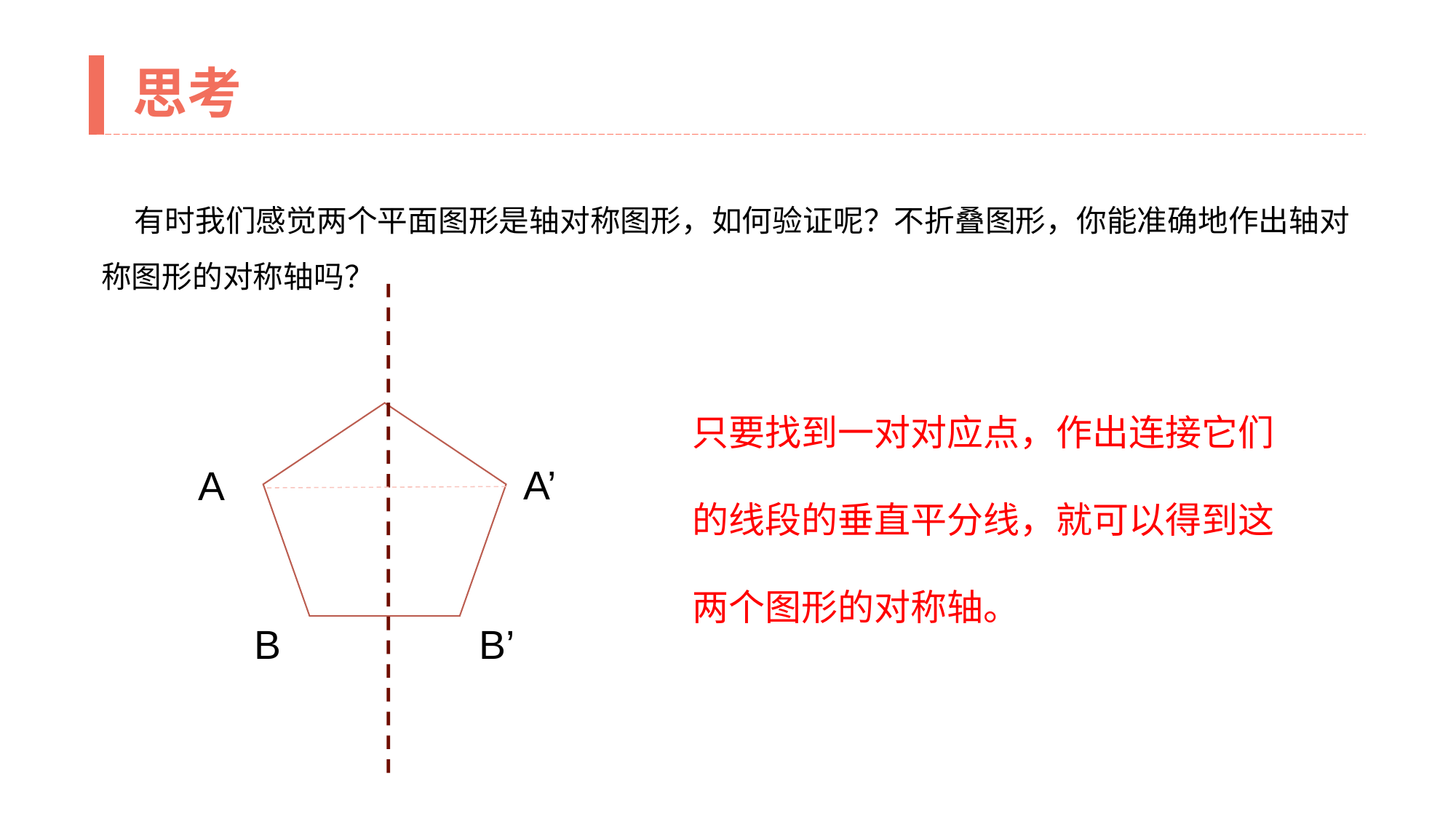

思考
   有时我们感觉两个平面图形是轴对称图形，如何验证呢？不折叠图形，你能准确地作出轴对称图形的对称轴吗？

只要找到一对对应点，作出连接它们的线段的垂直平分线，就可以得到这两个图形的对称轴。

A’
A

B
B’